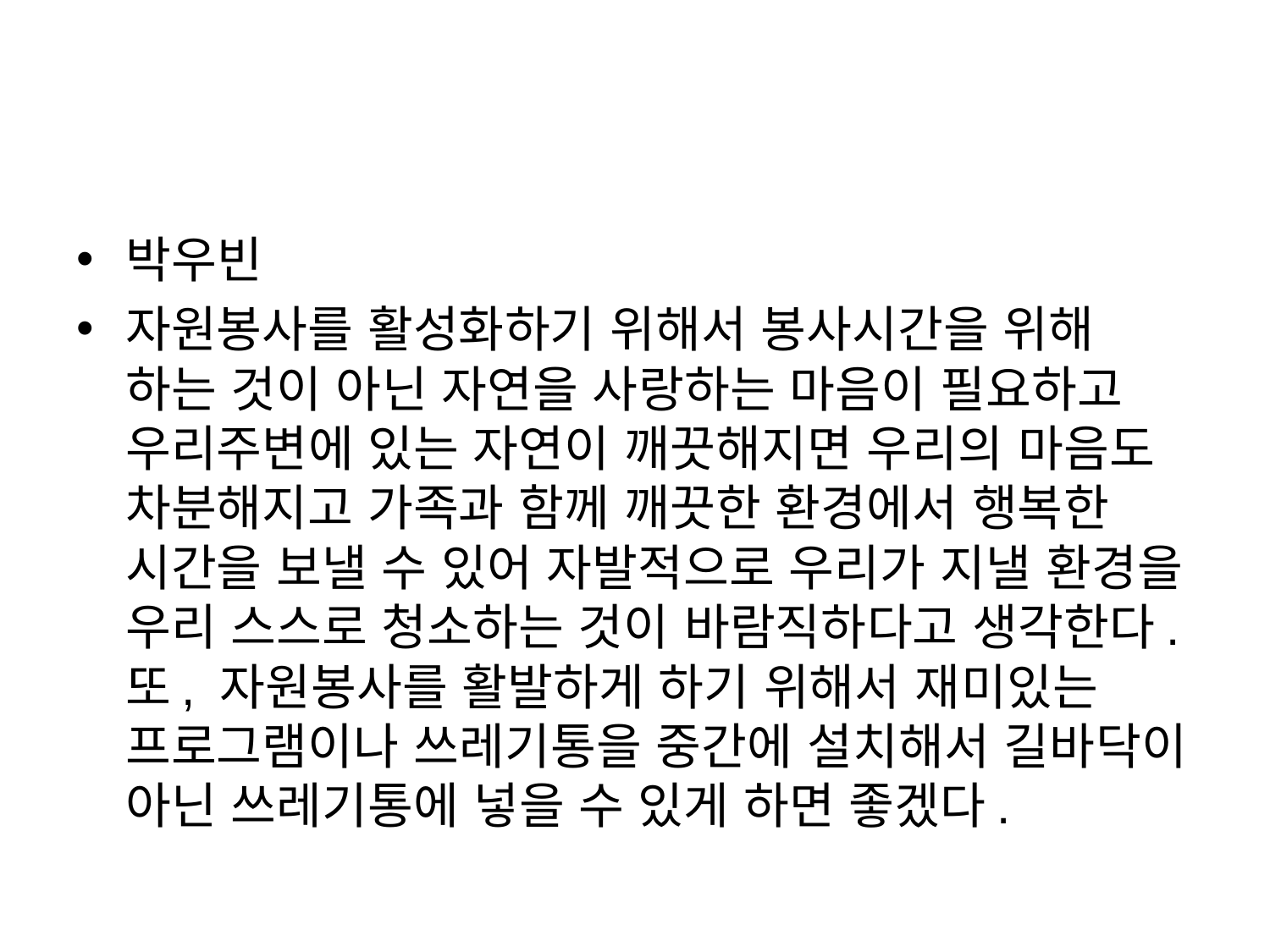

#
박우빈
자원봉사를 활성화하기 위해서 봉사시간을 위해 하는 것이 아닌 자연을 사랑하는 마음이 필요하고 우리주변에 있는 자연이 깨끗해지면 우리의 마음도 차분해지고 가족과 함께 깨끗한 환경에서 행복한 시간을 보낼 수 있어 자발적으로 우리가 지낼 환경을 우리 스스로 청소하는 것이 바람직하다고 생각한다. 또, 자원봉사를 활발하게 하기 위해서 재미있는 프로그램이나 쓰레기통을 중간에 설치해서 길바닥이 아닌 쓰레기통에 넣을 수 있게 하면 좋겠다.